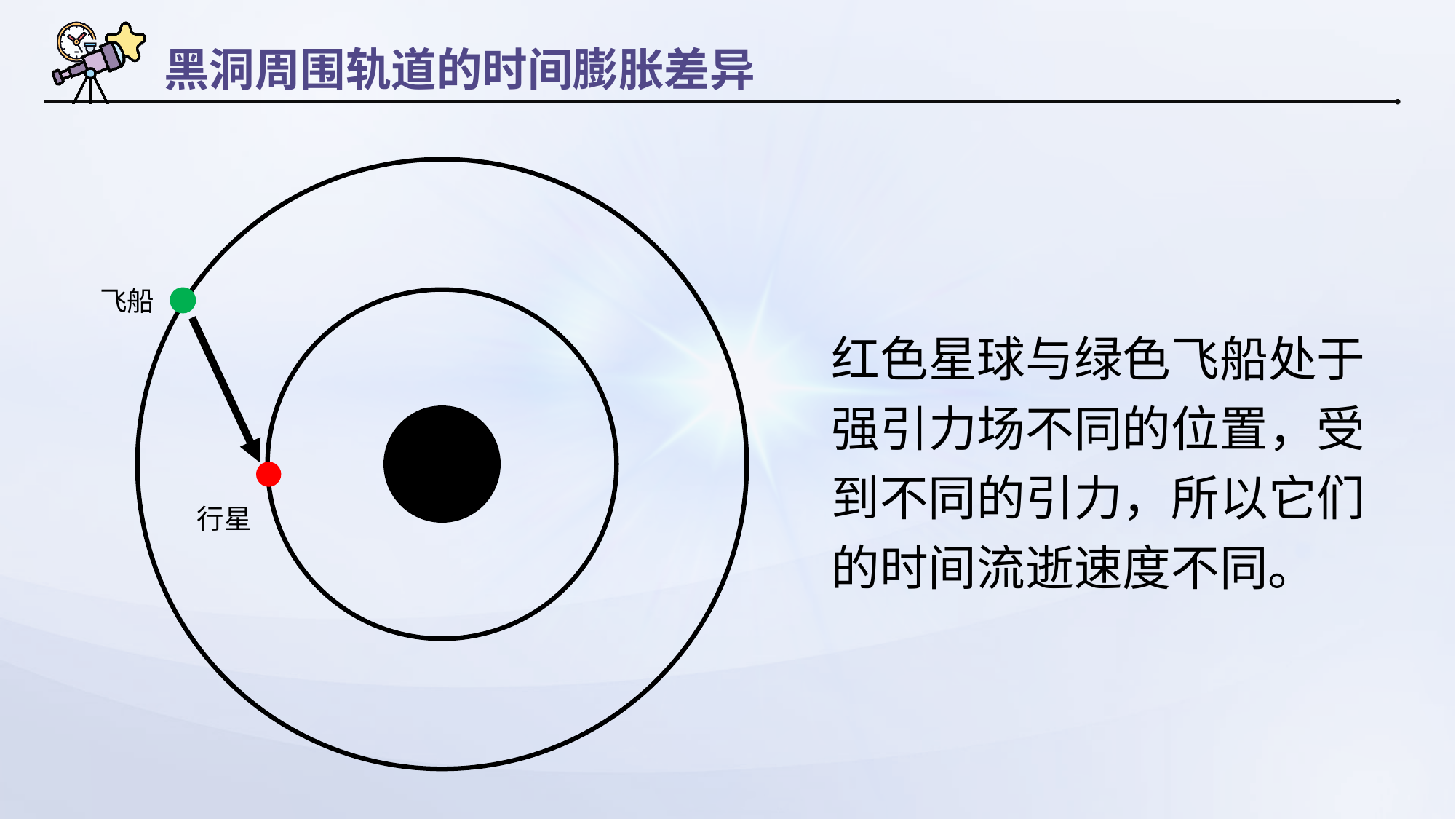

# 黑洞周围轨道的时间膨胀差异

飞船

红色星球与绿色飞船处于强引力场不同的位置，受到不同的引力，所以它们的时间流逝速度不同。

行星